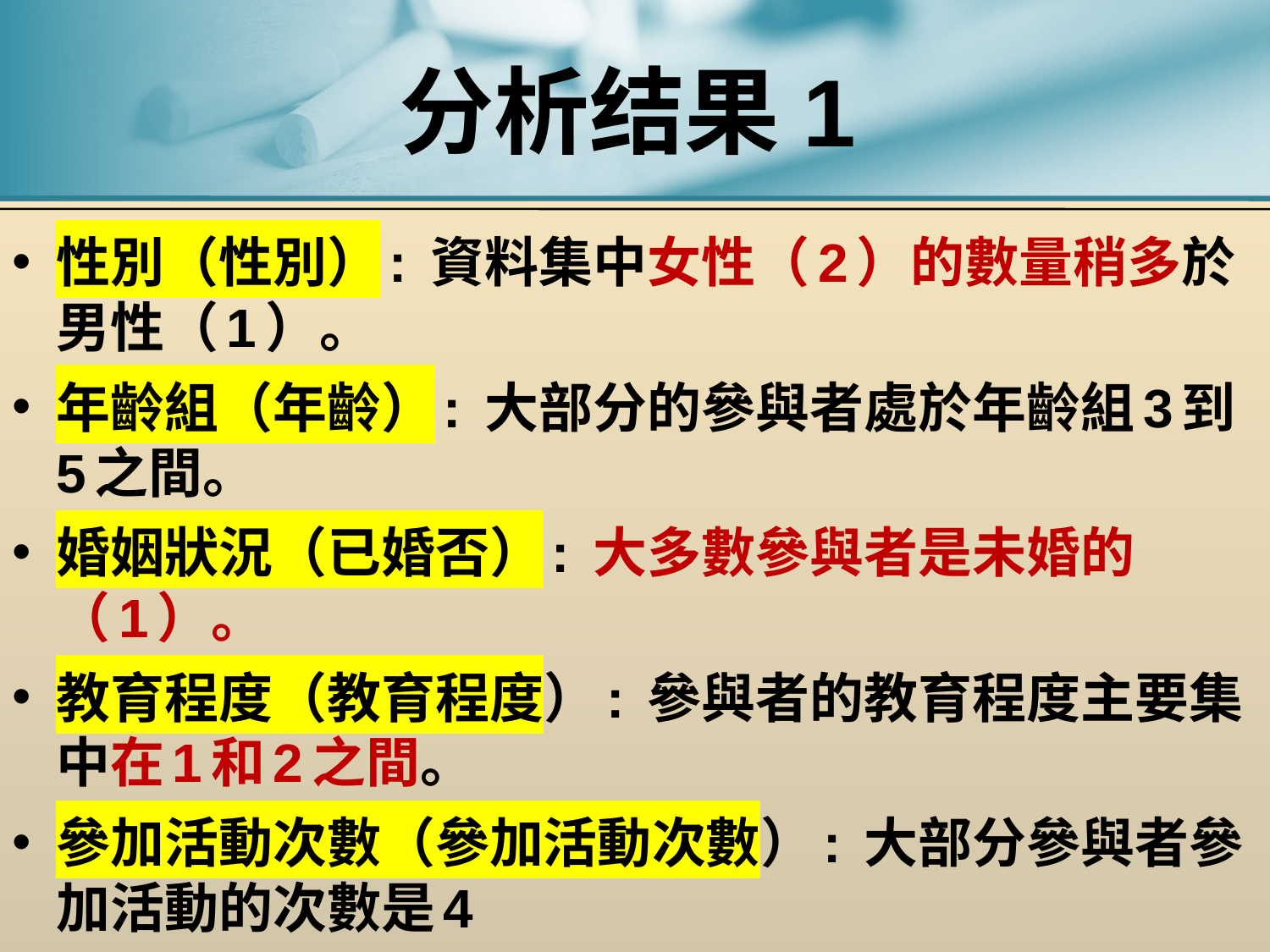

# 分析结果1
性別（性別）: 資料集中女性（2）的數量稍多於男性（1）。
年齡組（年齡）: 大部分的參與者處於年齡組3到5之間。
婚姻狀況（已婚否）: 大多數參與者是未婚的（1）。
教育程度（教育程度）: 參與者的教育程度主要集中在1和2之間。
參加活動次數（參加活動次數）: 大部分參與者參加活動的次數是4